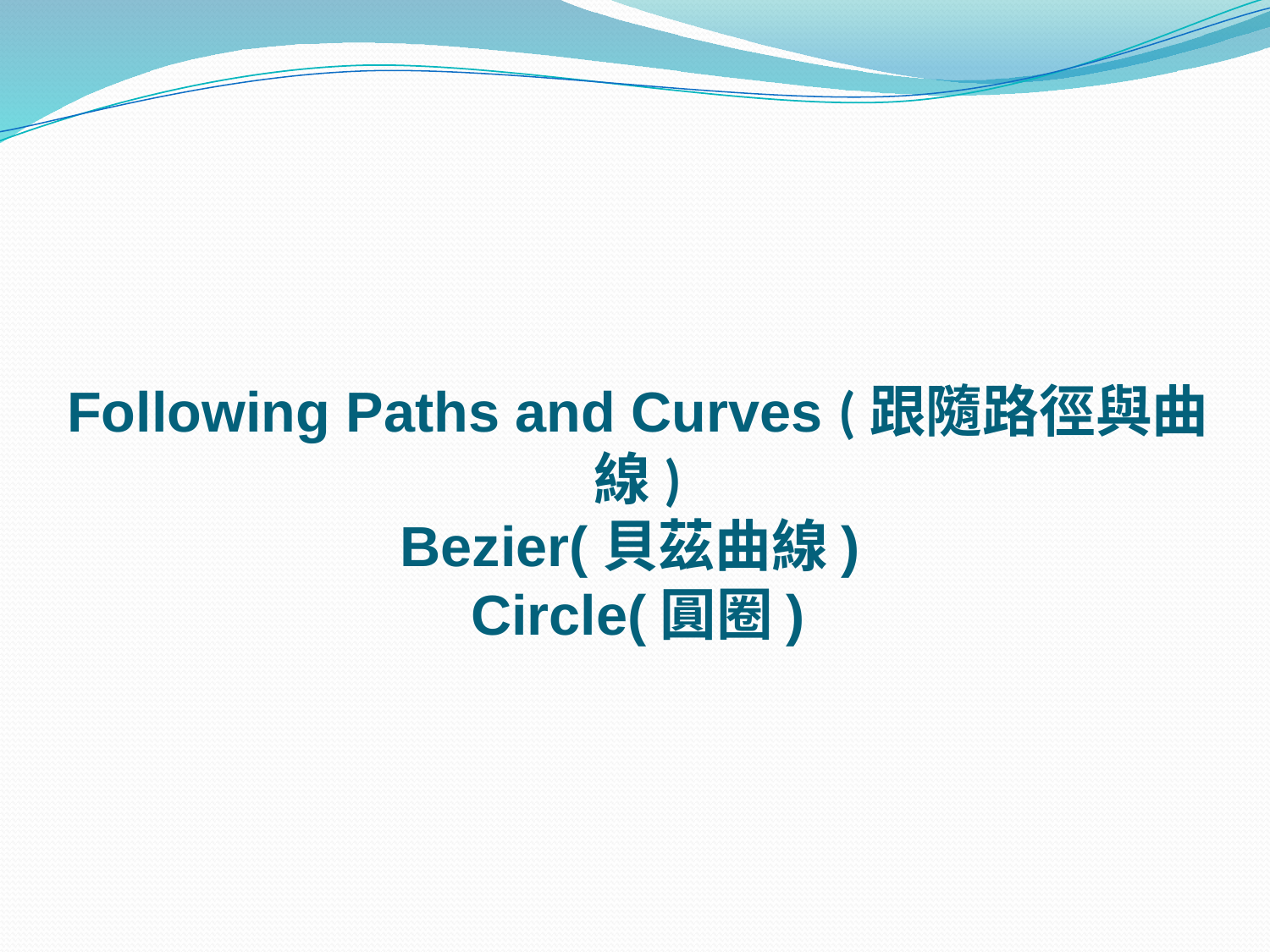

# Following Paths and Curves (跟隨路徑與曲線) Bezier(貝茲曲線) Circle(圓圈)